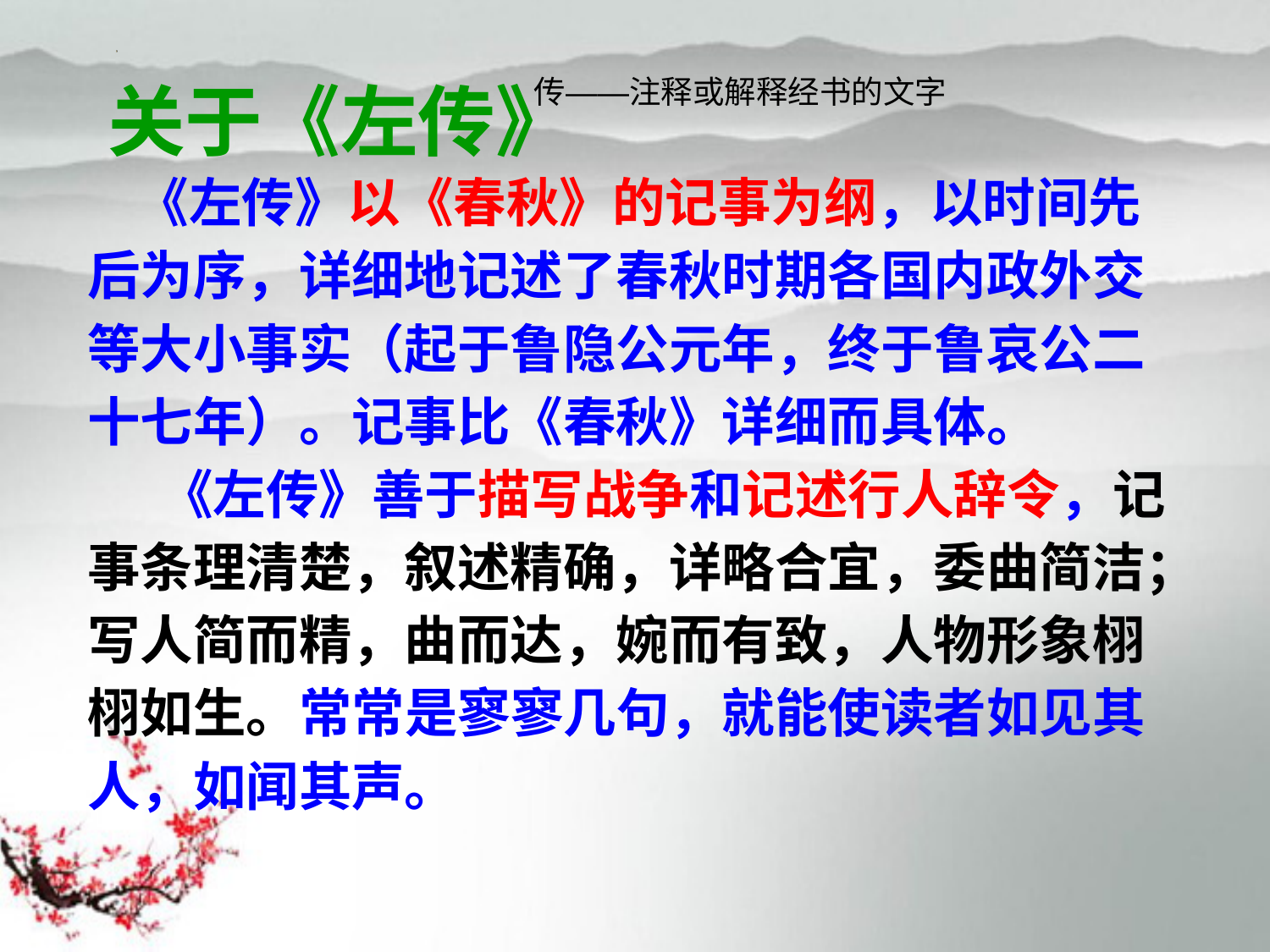

关于《左传》
传——注释或解释经书的文字
   《左传》以《春秋》的记事为纲，以时间先后为序，详细地记述了春秋时期各国内政外交等大小事实（起于鲁隐公元年，终于鲁哀公二十七年）。记事比《春秋》详细而具体。
     《左传》善于描写战争和记述行人辞令，记事条理清楚，叙述精确，详略合宜，委曲简洁；写人简而精，曲而达，婉而有致，人物形象栩栩如生。常常是寥寥几句，就能使读者如见其人，如闻其声。